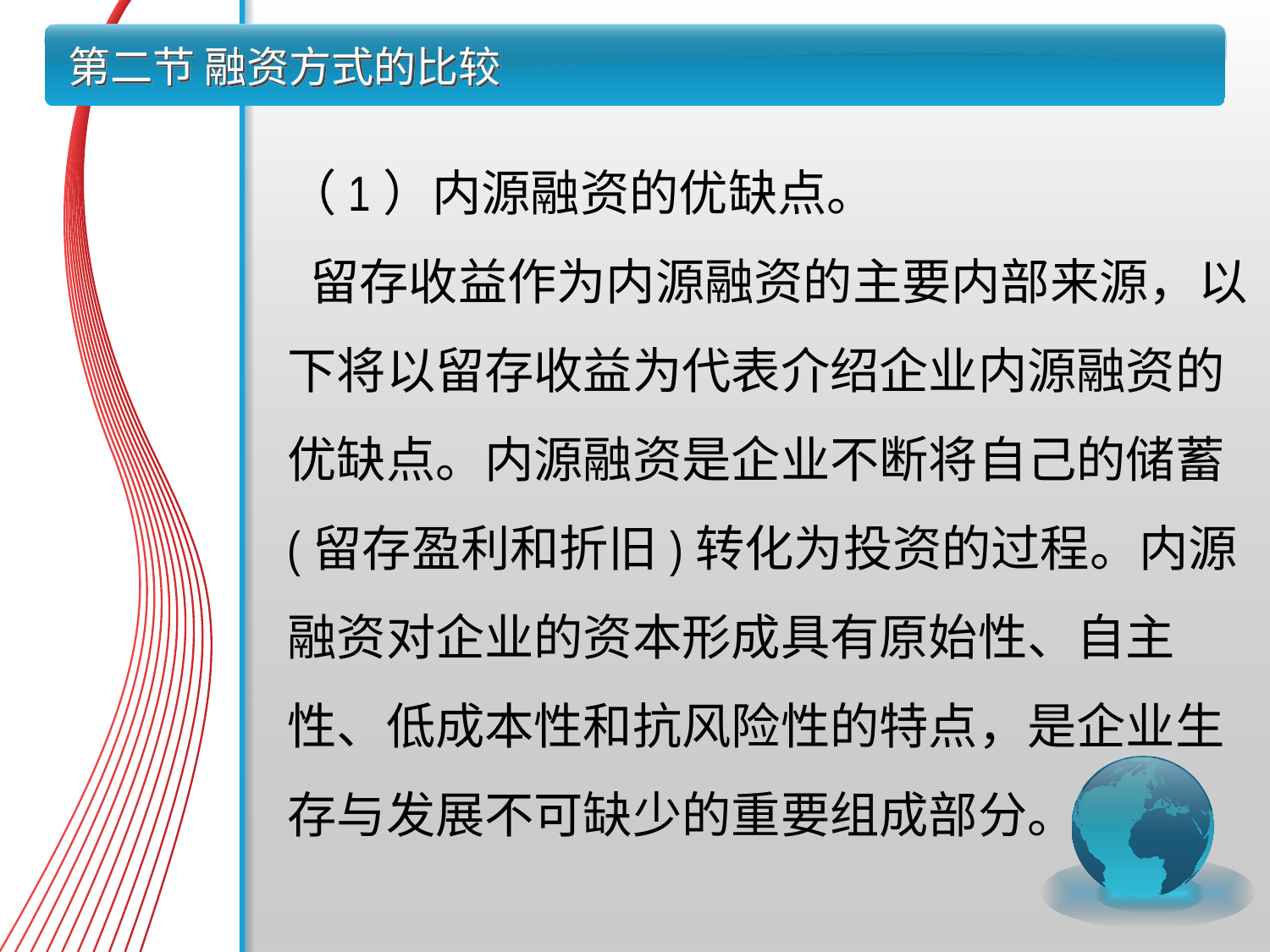

# 第二节 融资方式的比较
（1）内源融资的优缺点。
 留存收益作为内源融资的主要内部来源，以下将以留存收益为代表介绍企业内源融资的优缺点。内源融资是企业不断将自己的储蓄(留存盈利和折旧)转化为投资的过程。内源融资对企业的资本形成具有原始性、自主性、低成本性和抗风险性的特点，是企业生存与发展不可缺少的重要组成部分。